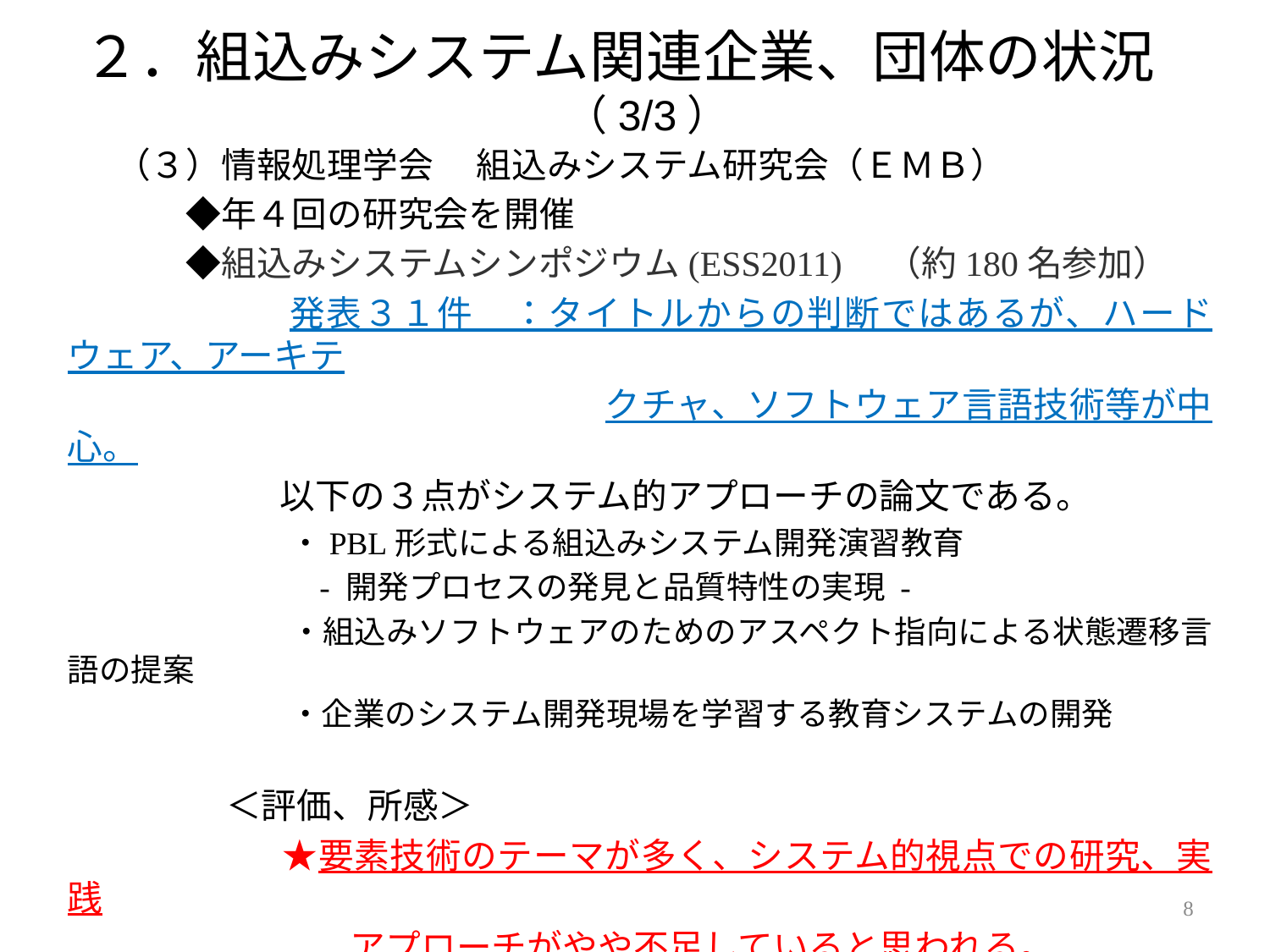

# ２．組込みシステム関連企業、団体の状況　（3/3）
（３）情報処理学会 　組込みシステム研究会（ＥＭＢ）
　　◆年４回の研究会を開催
　　◆組込みシステムシンポジウム(ESS2011)　（約180名参加）
　　　　　　発表３１件　：タイトルからの判断ではあるが、ハードウェア、アーキテ
　　　　　　　　　　　　　　　クチャ、ソフトウェア言語技術等が中心。
　　　　　　以下の３点がシステム的アプローチの論文である。
　　　　　　　・PBL形式による組込みシステム開発演習教育
  　　　　　　　- 開発プロセスの発見と品質特性の実現 -
　　　　　　　・組込みソフトウェアのためのアスペクト指向による状態遷移言語の提案
　　　　　　　・企業のシステム開発現場を学習する教育システムの開発

　　　　　＜評価、所感＞
　　　　　　★要素技術のテーマが多く、システム的視点での研究、実践
　　　　　　　　アプローチがやや不足していると思われる。

　　　　　　　関連ＨＰ　http://www.ipsj.or.jp/kenkyukai/event/s-ess2011.html

8